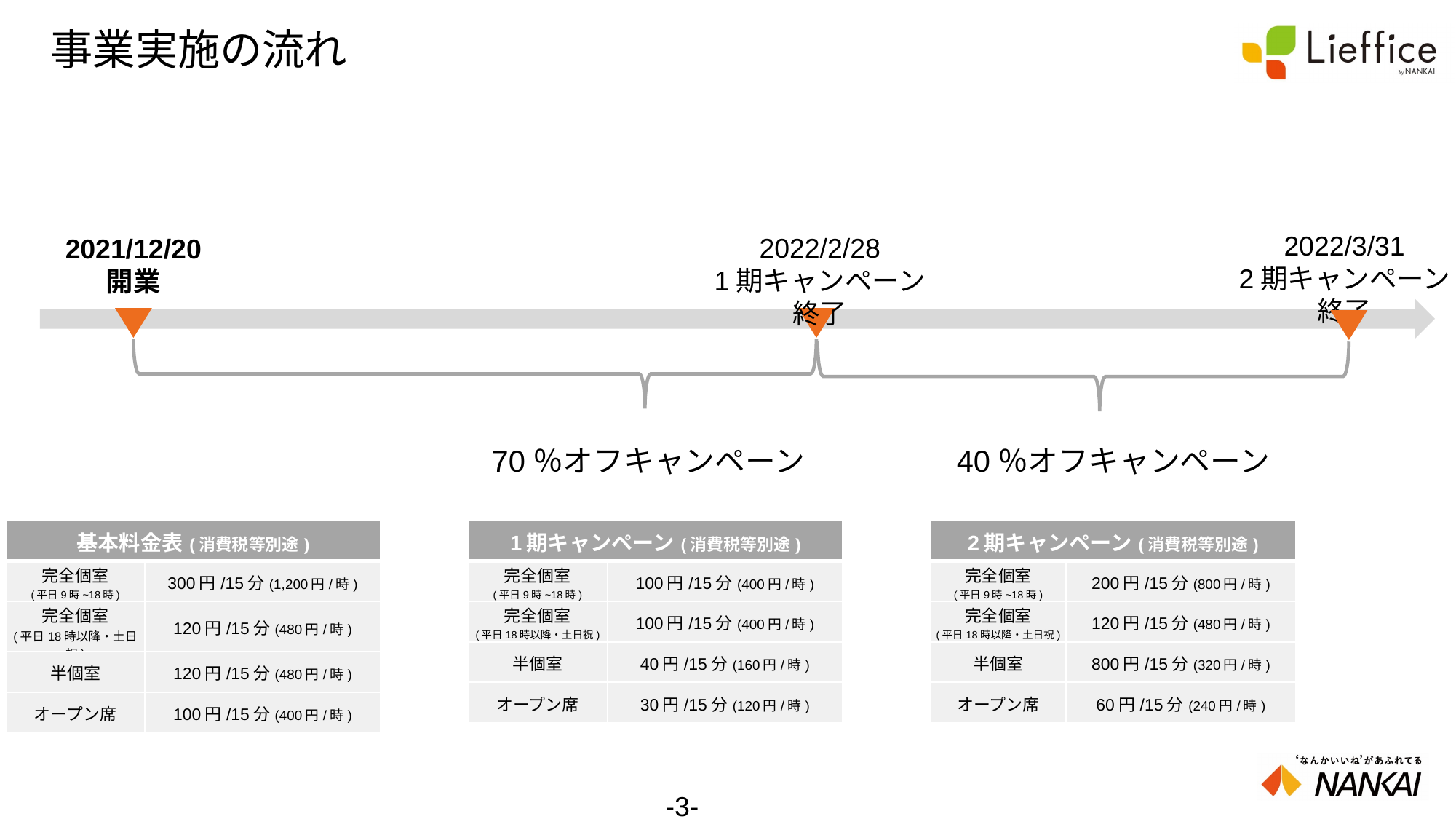

事業実施の流れ

2022/3/31
2期キャンペーン終了
2022/2/28
1期キャンペーン終了
2021/12/20
開業

70％オフキャンペーン
40％オフキャンペーン
| 基本料金表(消費税等別途) |  |
| --- | --- |
| 完全個室 (平日9時~18時) | 300円/15分(1,200円/時) |
| 完全個室 (平日18時以降・土日祝) | 120円/15分(480円/時) |
| 半個室 | 120円/15分(480円/時) |
| オープン席 | 100円/15分(400円/時) |
| 1期キャンペーン(消費税等別途) |  |
| --- | --- |
| 完全個室 (平日9時~18時) | 100円/15分(400円/時) |
| 完全個室 (平日18時以降・土日祝) | 100円/15分(400円/時) |
| 半個室 | 40円/15分(160円/時) |
| オープン席 | 30円/15分(120円/時) |
| 2期キャンペーン(消費税等別途) |  |
| --- | --- |
| 完全個室 (平日9時~18時) | 200円/15分(800円/時) |
| 完全個室 (平日18時以降・土日祝) | 120円/15分(480円/時) |
| 半個室 | 800円/15分(320円/時) |
| オープン席 | 60円/15分(240円/時) |
-3-